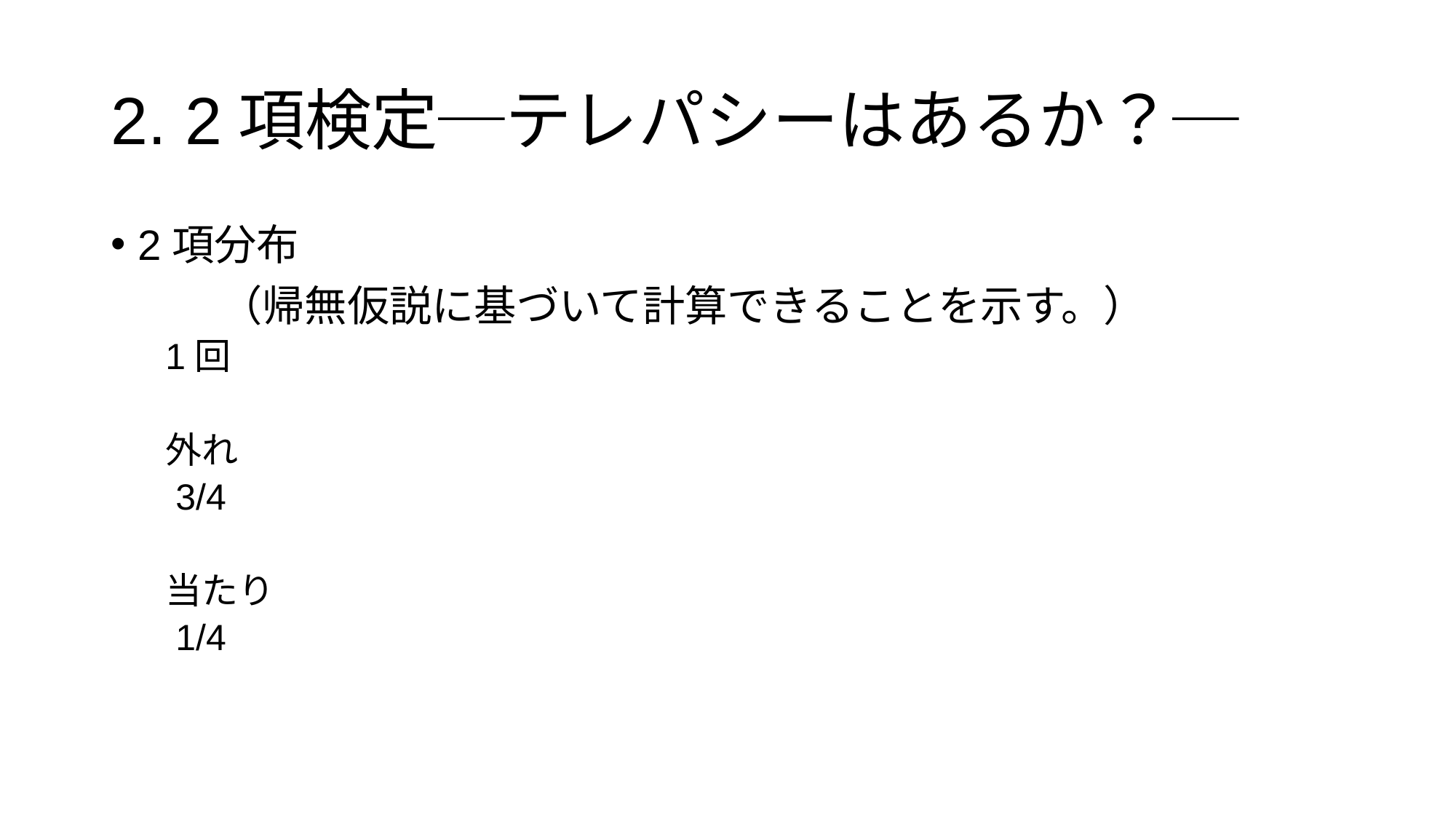

# 2. 2項検定─テレパシーはあるか？─
2項分布
	（帰無仮説に基づいて計算できることを示す。）
1回

外れ
 3/4

当たり
 1/4